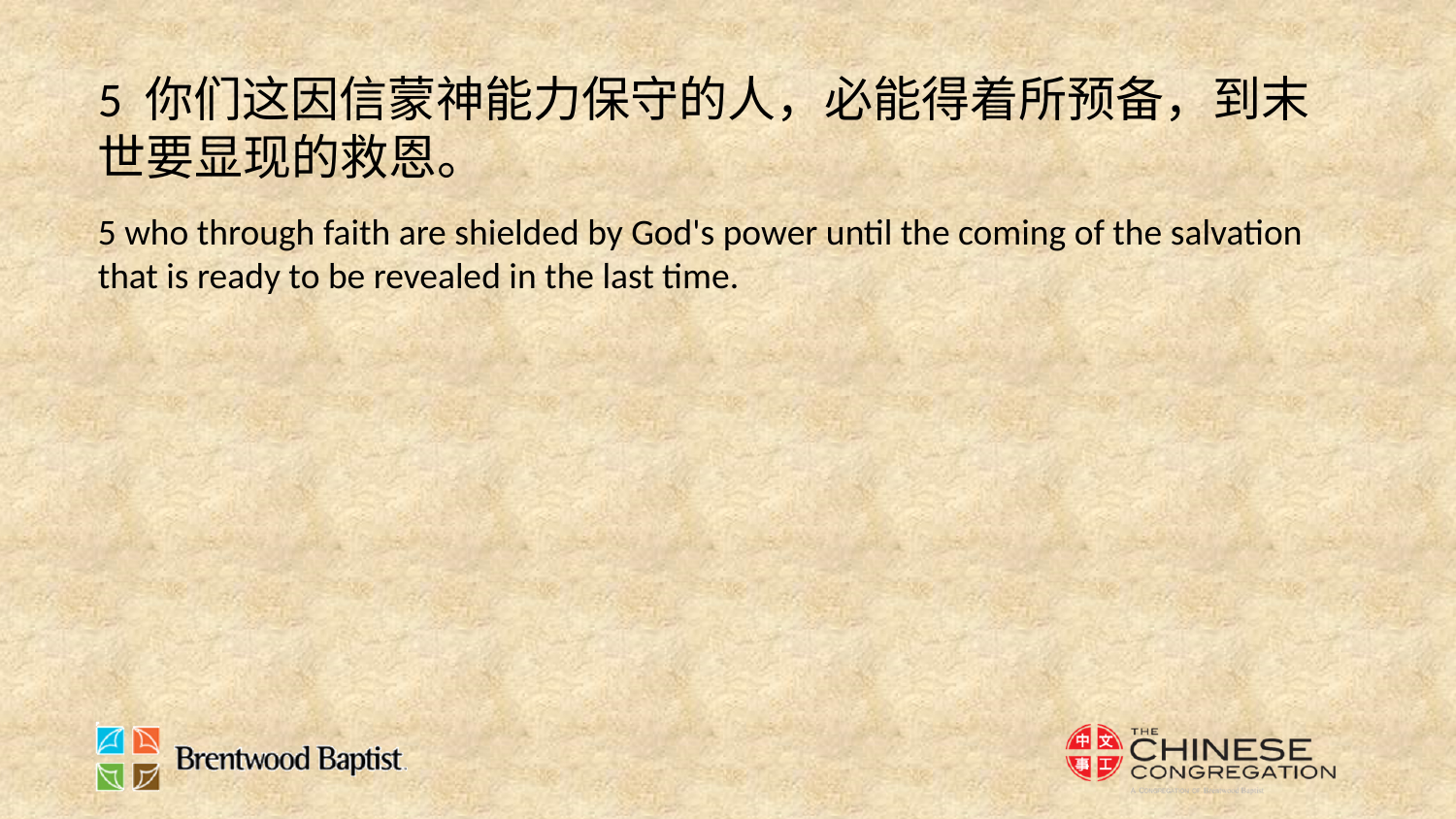

5 你们这因信蒙神能力保守的人，必能得着所预备，到末世要显现的救恩。

5 who through faith are shielded by God's power until the coming of the salvation that is ready to be revealed in the last time.